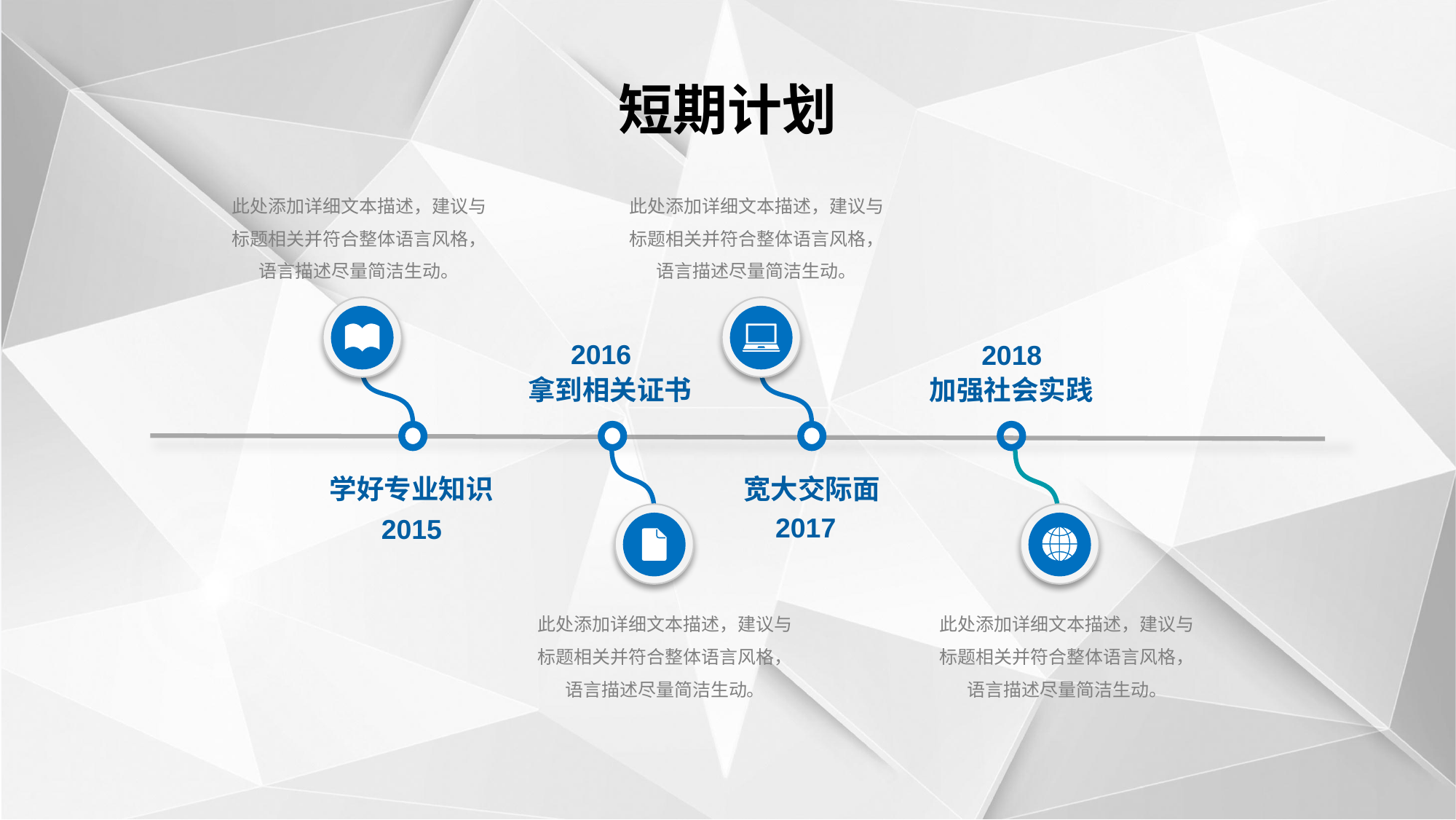

短期计划
此处添加详细文本描述，建议与标题相关并符合整体语言风格，语言描述尽量简洁生动。
此处添加详细文本描述，建议与标题相关并符合整体语言风格，语言描述尽量简洁生动。

2016
2018
拿到相关证书
加强社会实践

学好专业知识
宽大交际面
2017
2015
此处添加详细文本描述，建议与标题相关并符合整体语言风格，语言描述尽量简洁生动。
此处添加详细文本描述，建议与标题相关并符合整体语言风格，语言描述尽量简洁生动。